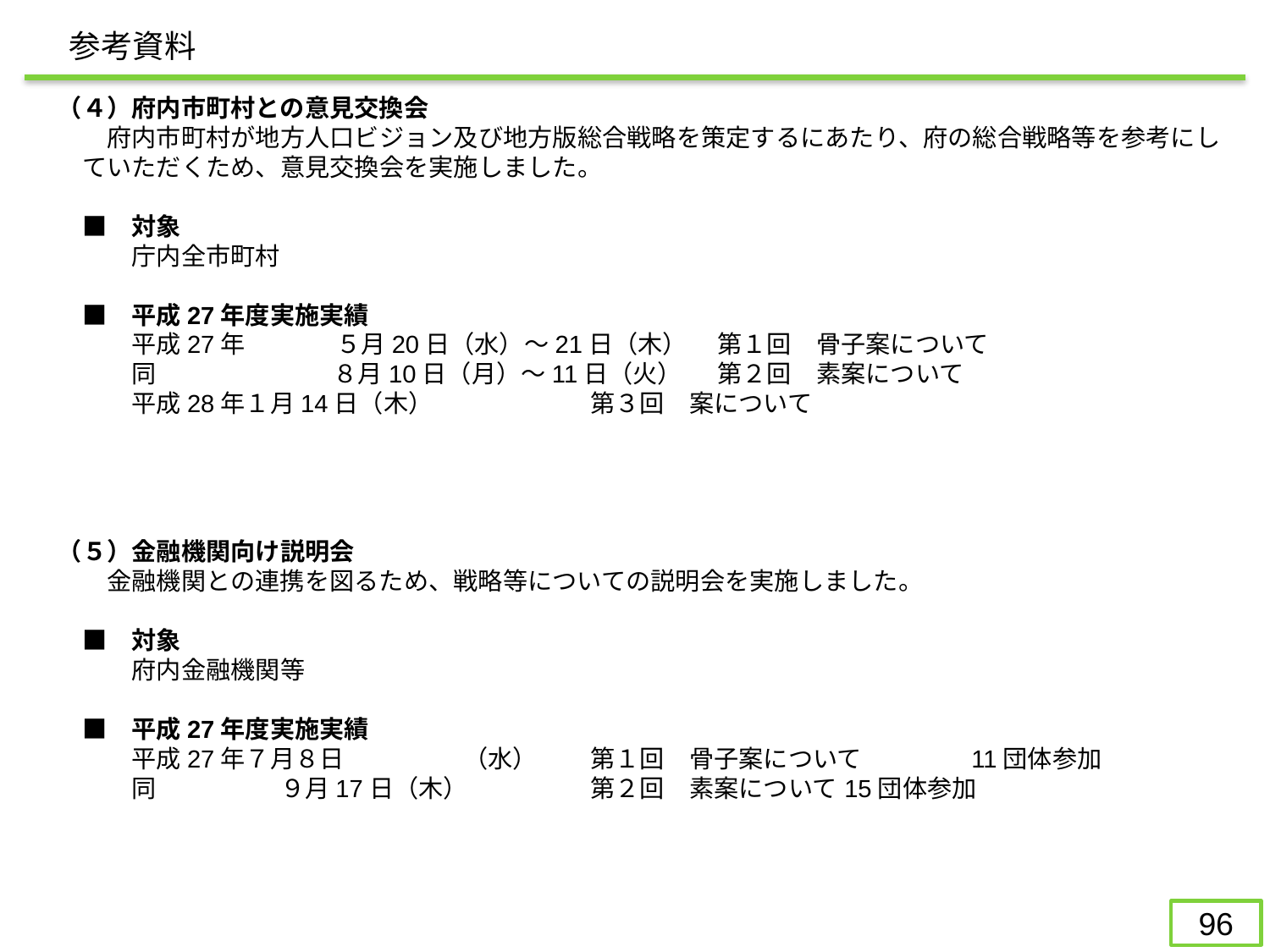

参考資料
（４）府内市町村との意見交換会
　　府内市町村が地方人口ビジョン及び地方版総合戦略を策定するにあたり、府の総合戦略等を参考にしていただくため、意見交換会を実施しました。

　■　対象
　　　庁内全市町村

　■　平成27年度実施実績
　　　平成27年	５月20日（水）～21日（木）	第１回　骨子案について
　　　同	　　　　　８月10日（月）～11日（火）	第２回　素案について
　　　平成28年１月14日（木）		第３回　案について

（５）金融機関向け説明会
　　金融機関との連携を図るため、戦略等についての説明会を実施しました。

　■　対象
　　　府内金融機関等

　■　平成27年度実施実績
　　　平成27年７月８日	（水）	第１回　骨子案について	11団体参加
　　　同　　　　　９月17日（木）	第２回　素案について	15団体参加

96